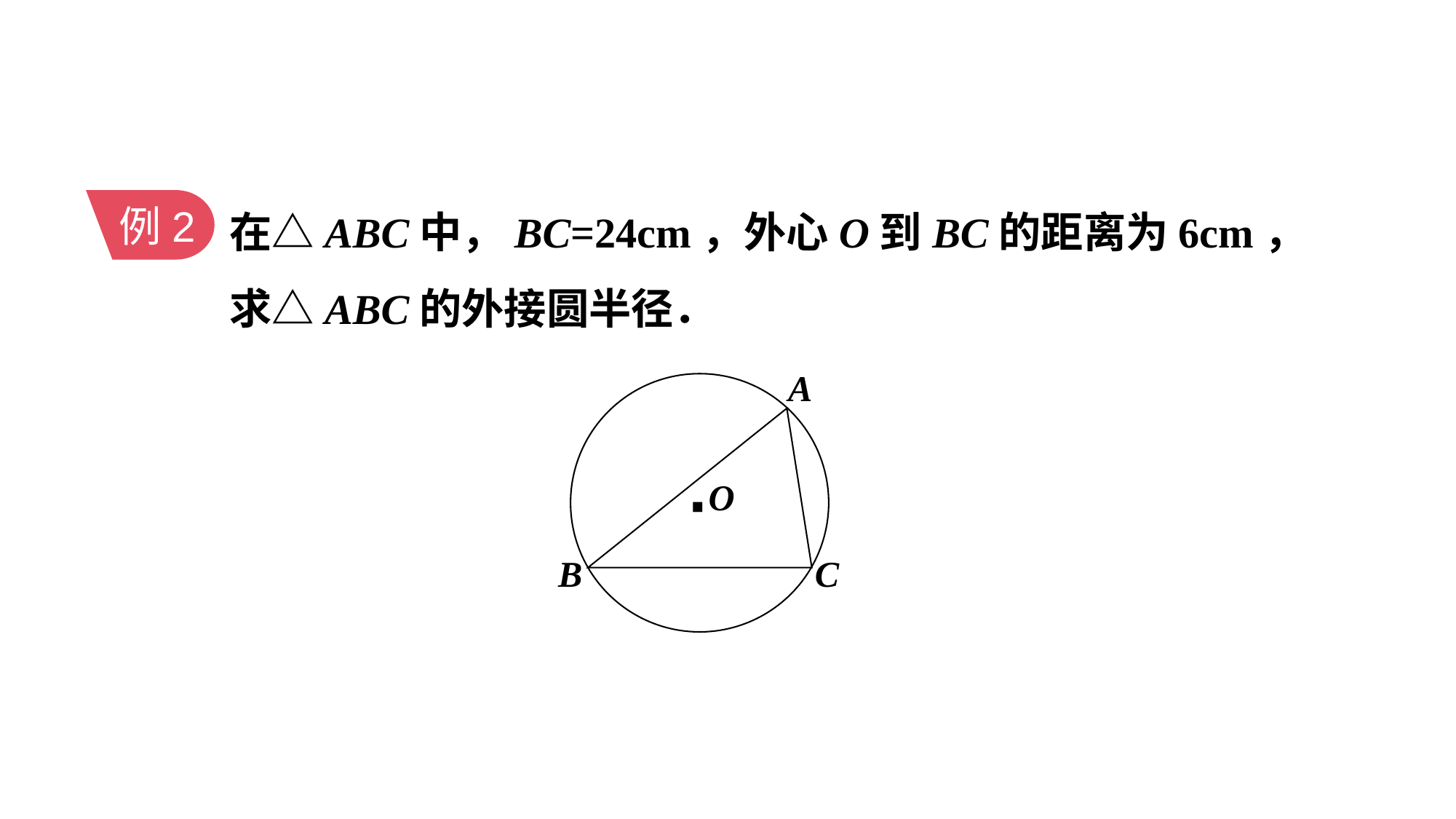

在△ABC中，BC=24cm，外心O到BC的距离为6cm，求△ABC的外接圆半径．
例2
A
·

O
C
B